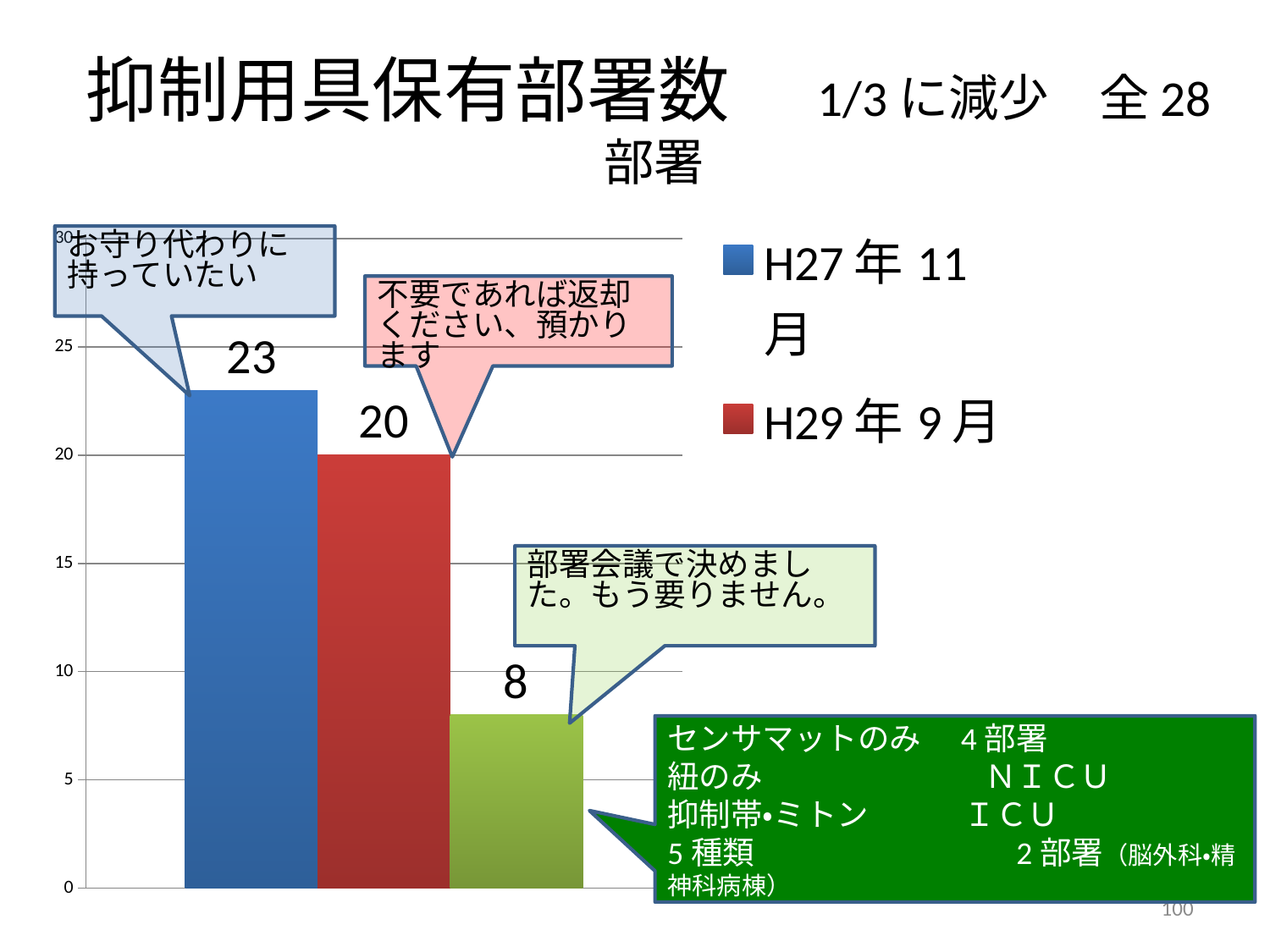

# 抑制用具保有部署数　1/3に減少　全28部署

### Chart

| Category | H27年11月 | H29年9月 | H29年11月 |
|---|---|---|---|
| あり | 23.0 | 20.0 | 8.0 |
センサマットのみ　4部署
紐のみ　　　　　　　ＮＩＣＵ
抑制帯・ミトン　　　ＩＣＵ
5種類　　　　　　　　2部署（脳外科・精神科病棟）
100